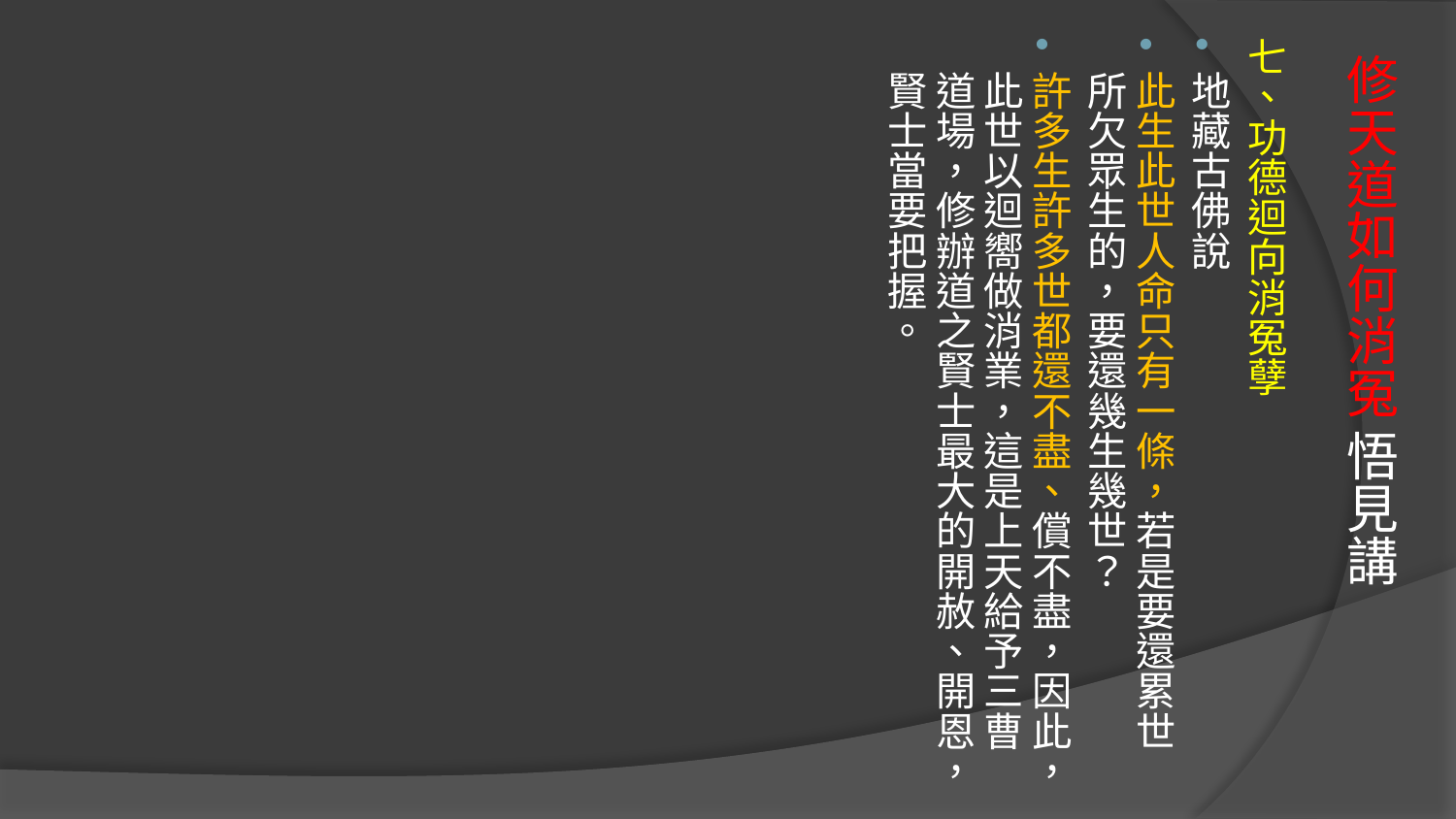

七、功德迴向消冤孽
地藏古佛說
此生此世人命只有一條，若是要還累世所欠眾生的，要還幾生幾世？
許多生許多世都還不盡、償不盡，因此，此世以迴嚮做消業，這是上天給予三曹道場，修辦道之賢士最大的開赦、開恩，賢士當要把握。

# 修天道如何消冤 悟見講